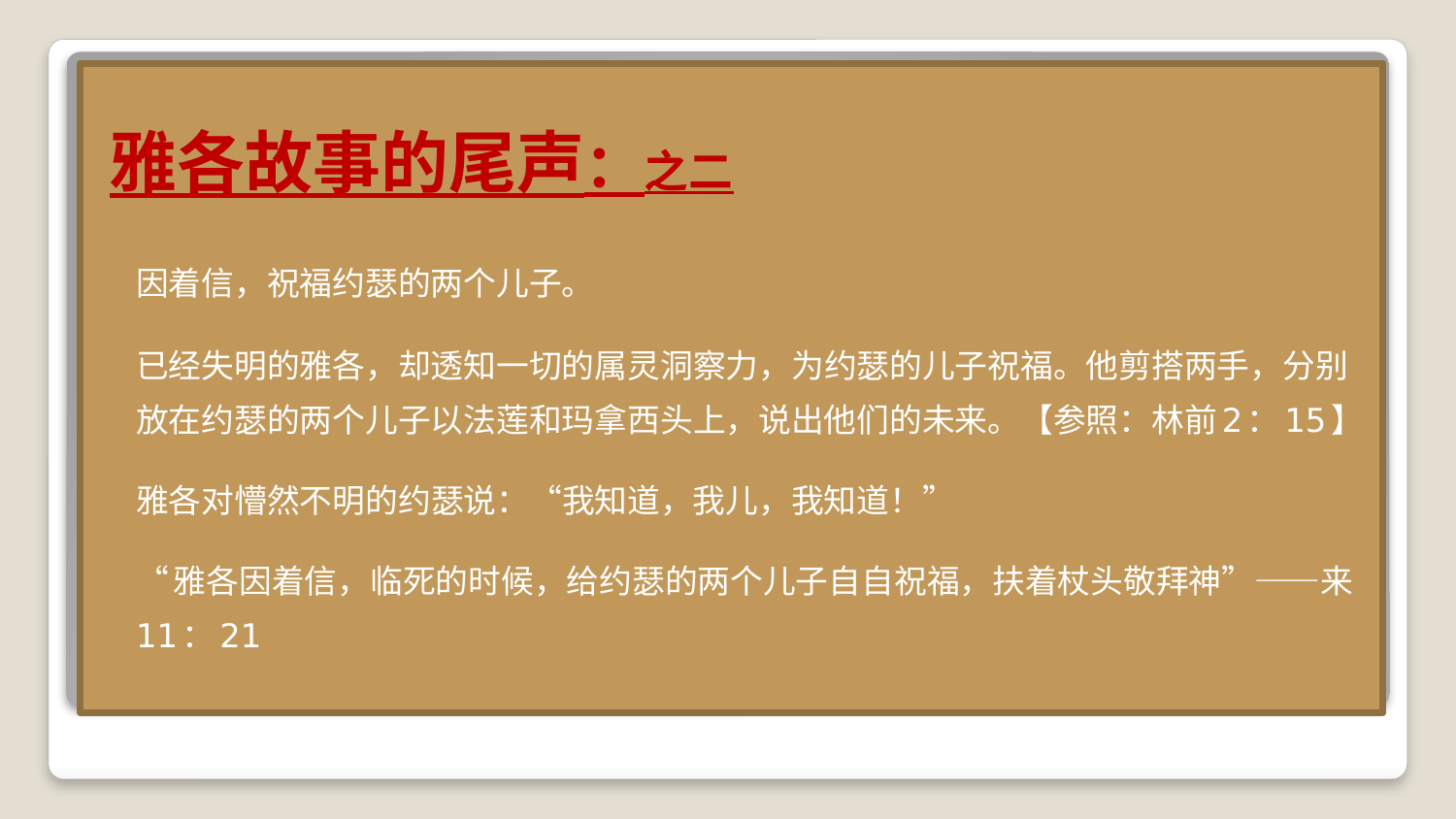

雅各故事的尾声：之二

因着信，祝福约瑟的两个儿子。

已经失明的雅各，却透知一切的属灵洞察力，为约瑟的儿子祝福。他剪搭两手，分别放在约瑟的两个儿子以法莲和玛拿西头上，说出他们的未来。【参照：林前2：15】

雅各对懵然不明的约瑟说：“我知道，我儿，我知道！”

“雅各因着信，临死的时候，给约瑟的两个儿子自自祝福，扶着杖头敬拜神”——来11：21